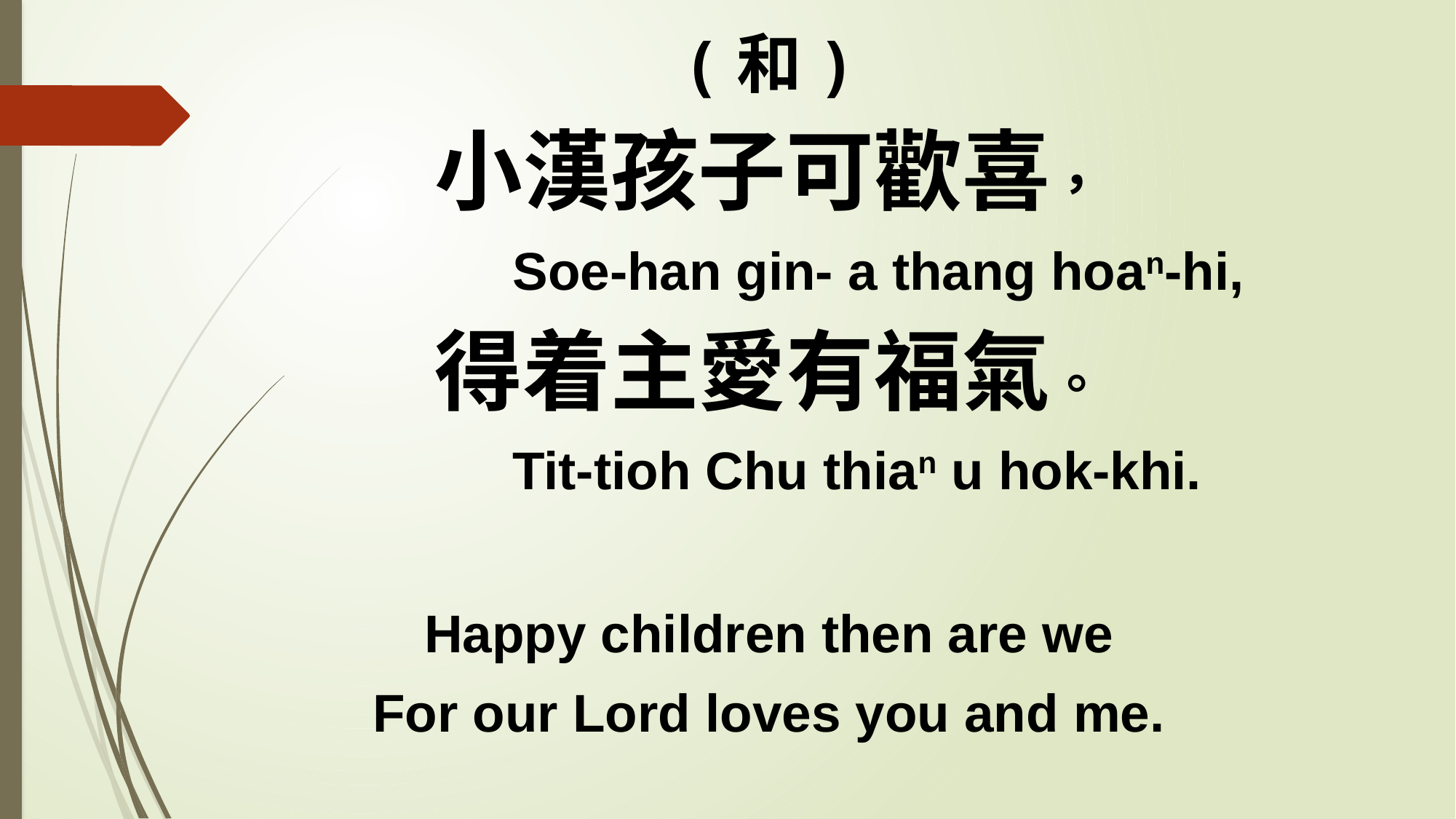

(和)
小漢孩子可歡喜，
                    Soe-han gin- a thang hoan-hi,
得着主愛有福氣。
                    Tit-tioh Chu thian u hok-khi.

Happy children then are we
For our Lord loves you and me.